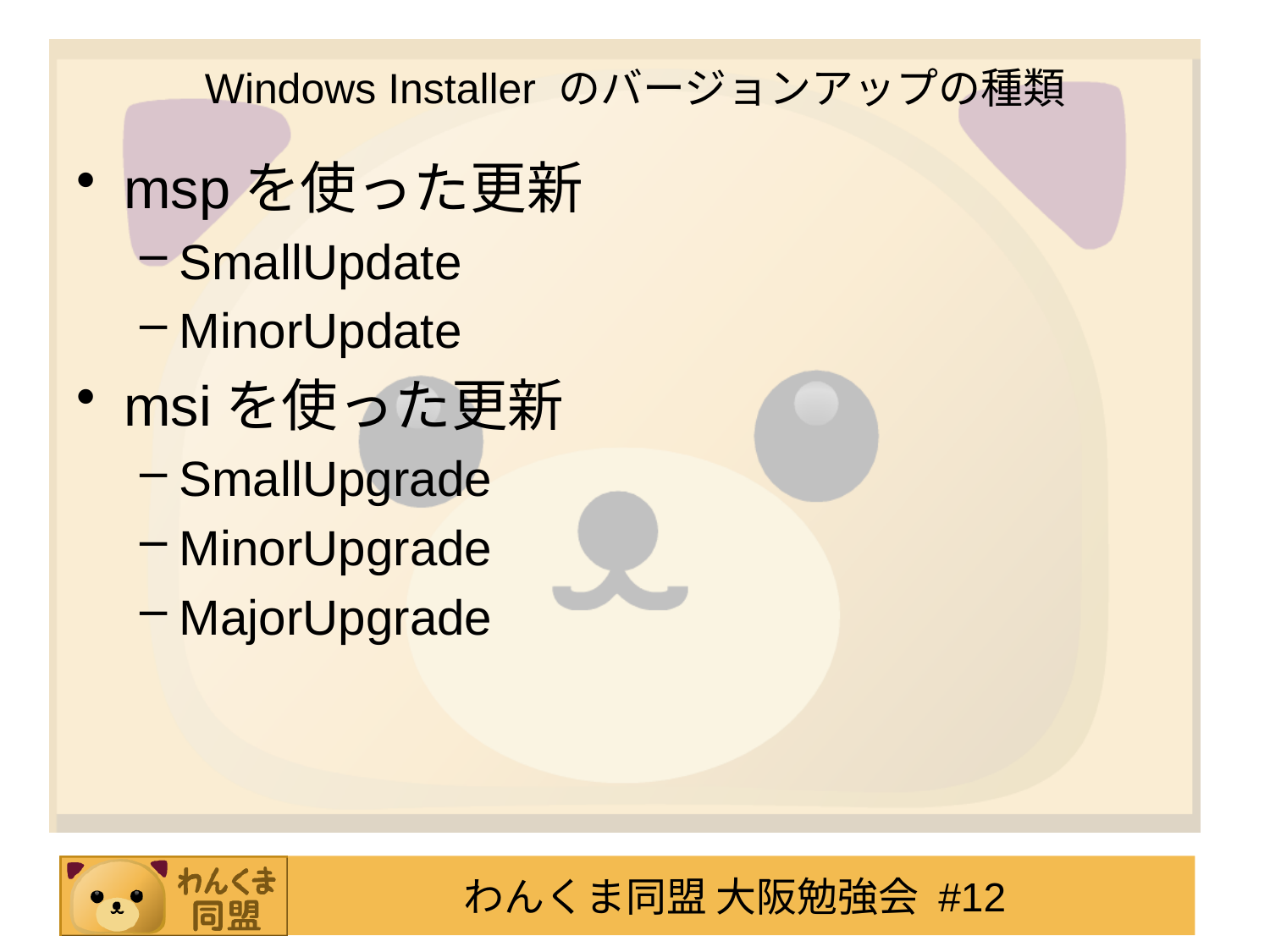

# Windows Installer のバージョンアップの種類
mspを使った更新
SmallUpdate
MinorUpdate
msiを使った更新
SmallUpgrade
MinorUpgrade
MajorUpgrade